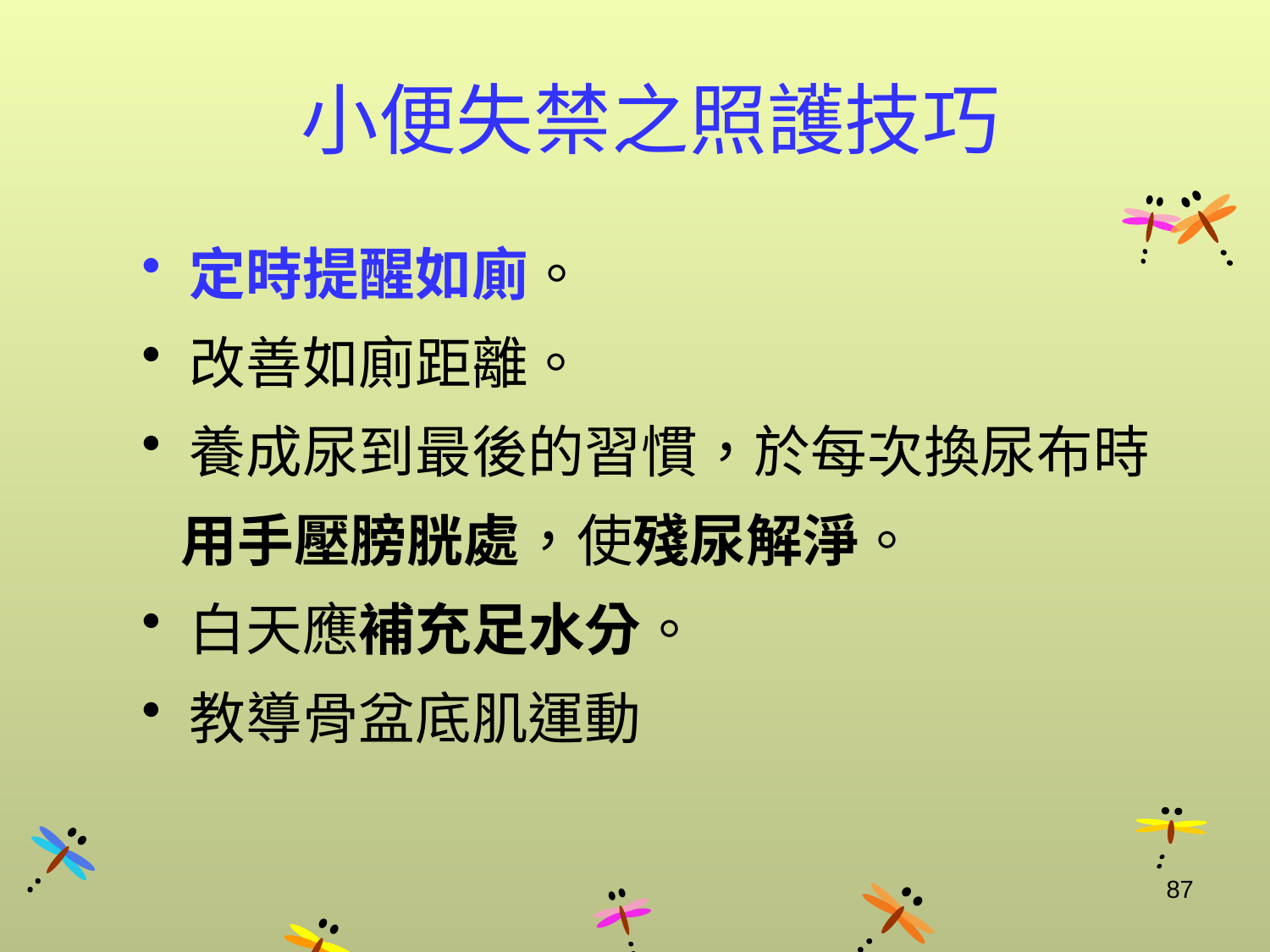

# 小便失禁之照護技巧
定時提醒如廁。
改善如廁距離。
養成尿到最後的習慣，於每次換尿布時
  用手壓膀胱處，使殘尿解淨。
白天應補充足水分。
教導骨盆底肌運動

87